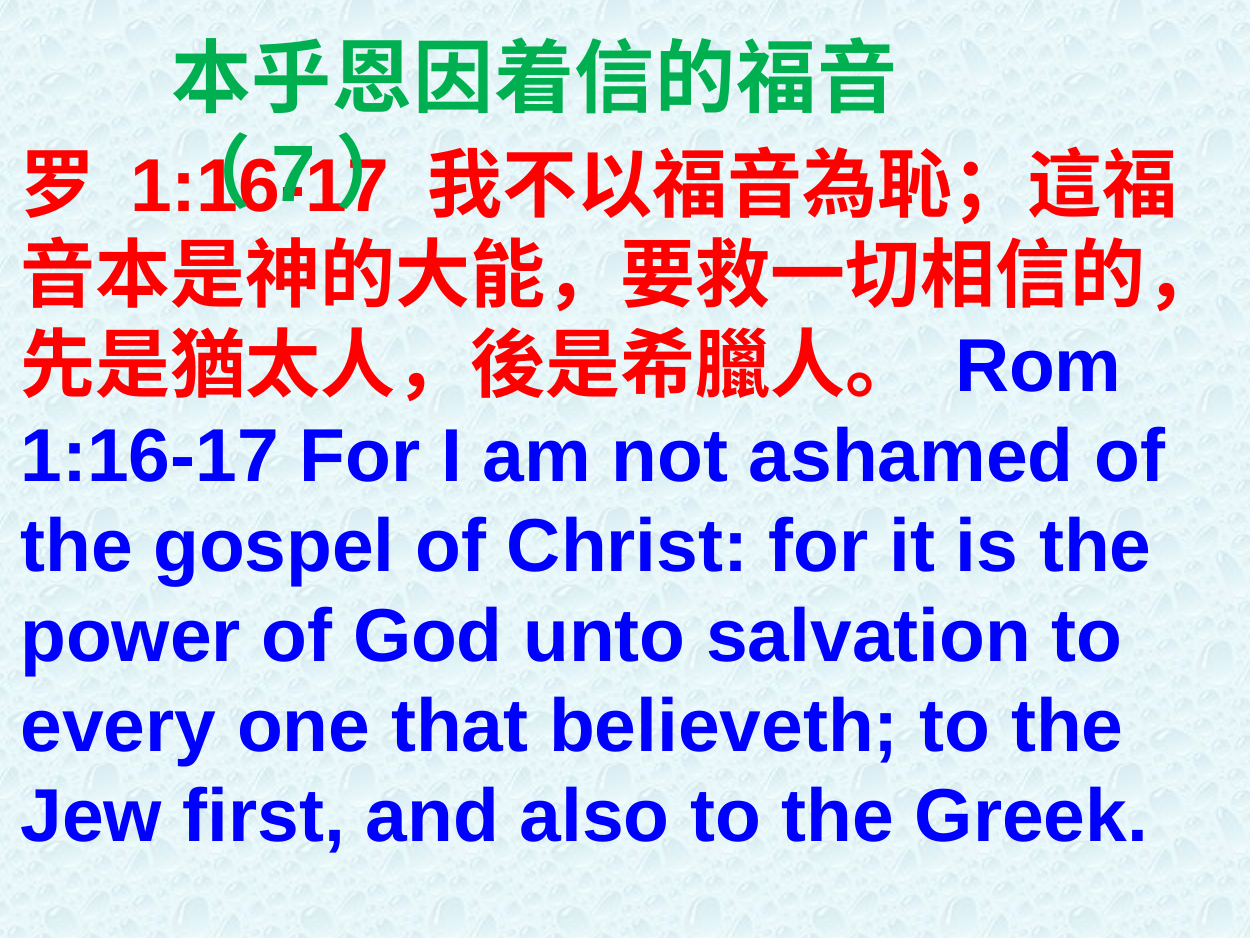

本乎恩因着信的福音（7）
罗 1:16-17 我不以福音為恥；這福音本是神的大能，要救一切相信的，先是猶太人，後是希臘人。 Rom 1:16-17 For I am not ashamed of the gospel of Christ: for it is the power of God unto salvation to every one that believeth; to the Jew first, and also to the Greek.